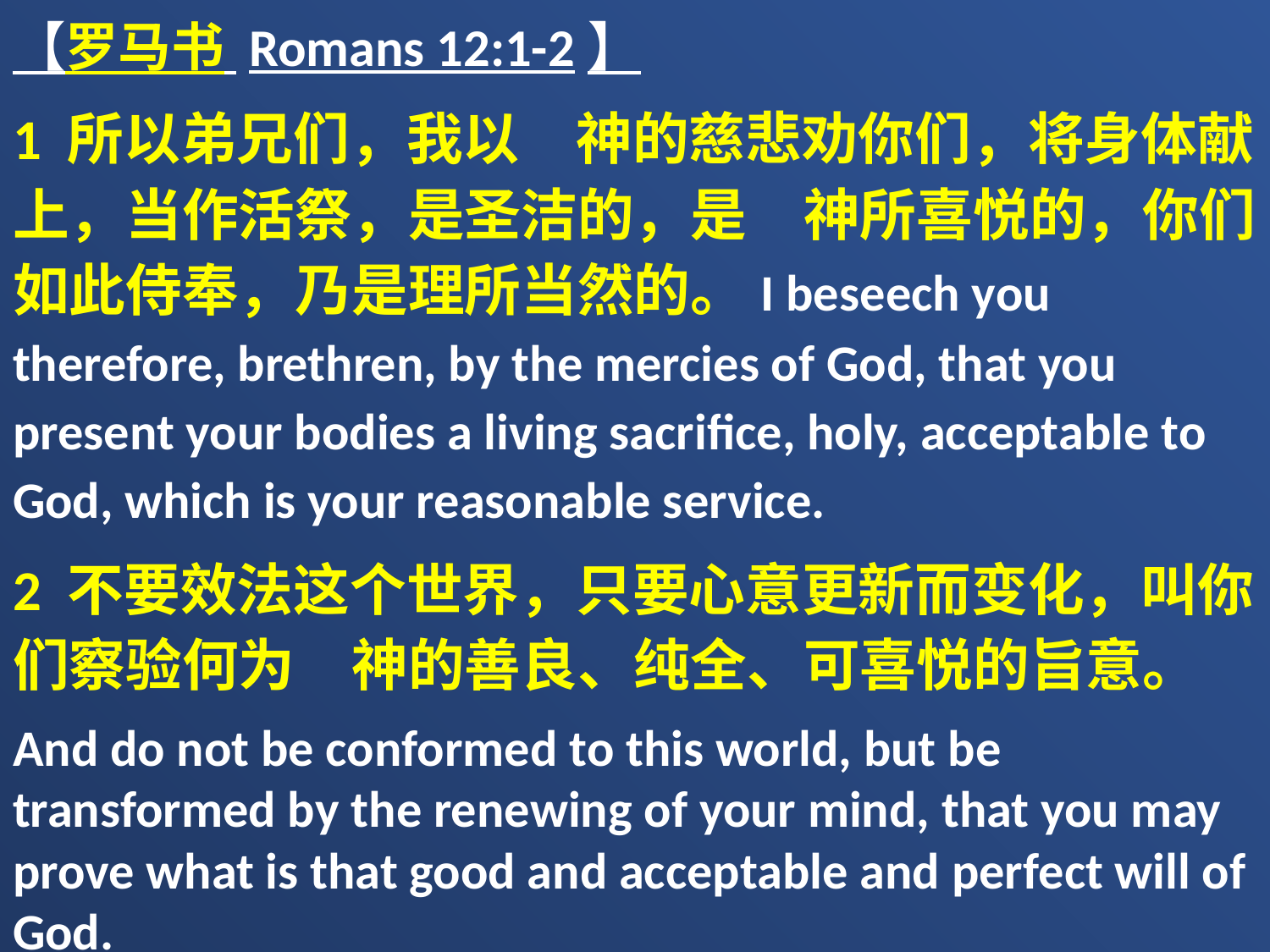

【罗马书 Romans 12:1-2】
1 所以弟兄们，我以　神的慈悲劝你们，将身体献上，当作活祭，是圣洁的，是　神所喜悦的，你们如此侍奉，乃是理所当然的。I beseech you therefore, brethren, by the mercies of God, that you present your bodies a living sacrifice, holy, acceptable to God, which is your reasonable service.
2 不要效法这个世界，只要心意更新而变化，叫你们察验何为　神的善良、纯全、可喜悦的旨意。
And do not be conformed to this world, but be transformed by the renewing of your mind, that you may prove what is that good and acceptable and perfect will of God.